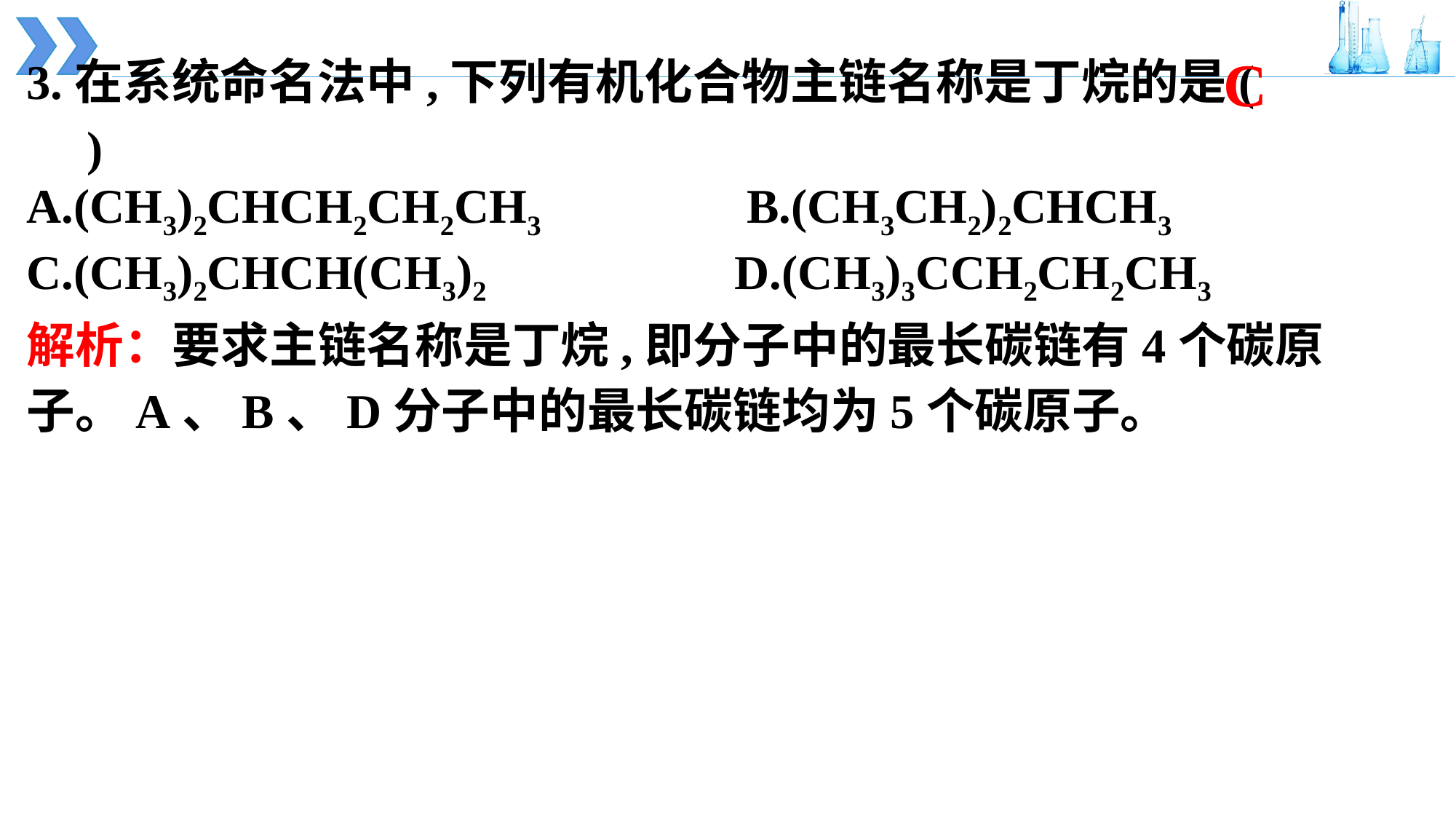

3.在系统命名法中,下列有机化合物主链名称是丁烷的是(　　)
A.(CH3)2CHCH2CH2CH3                             B.(CH3CH2)2CHCH3
C.(CH3)2CHCH(CH3)2                                   D.(CH3)3CCH2CH2CH3
解析：要求主链名称是丁烷,即分子中的最长碳链有4个碳原子。A、B、D分子中的最长碳链均为5个碳原子。
C